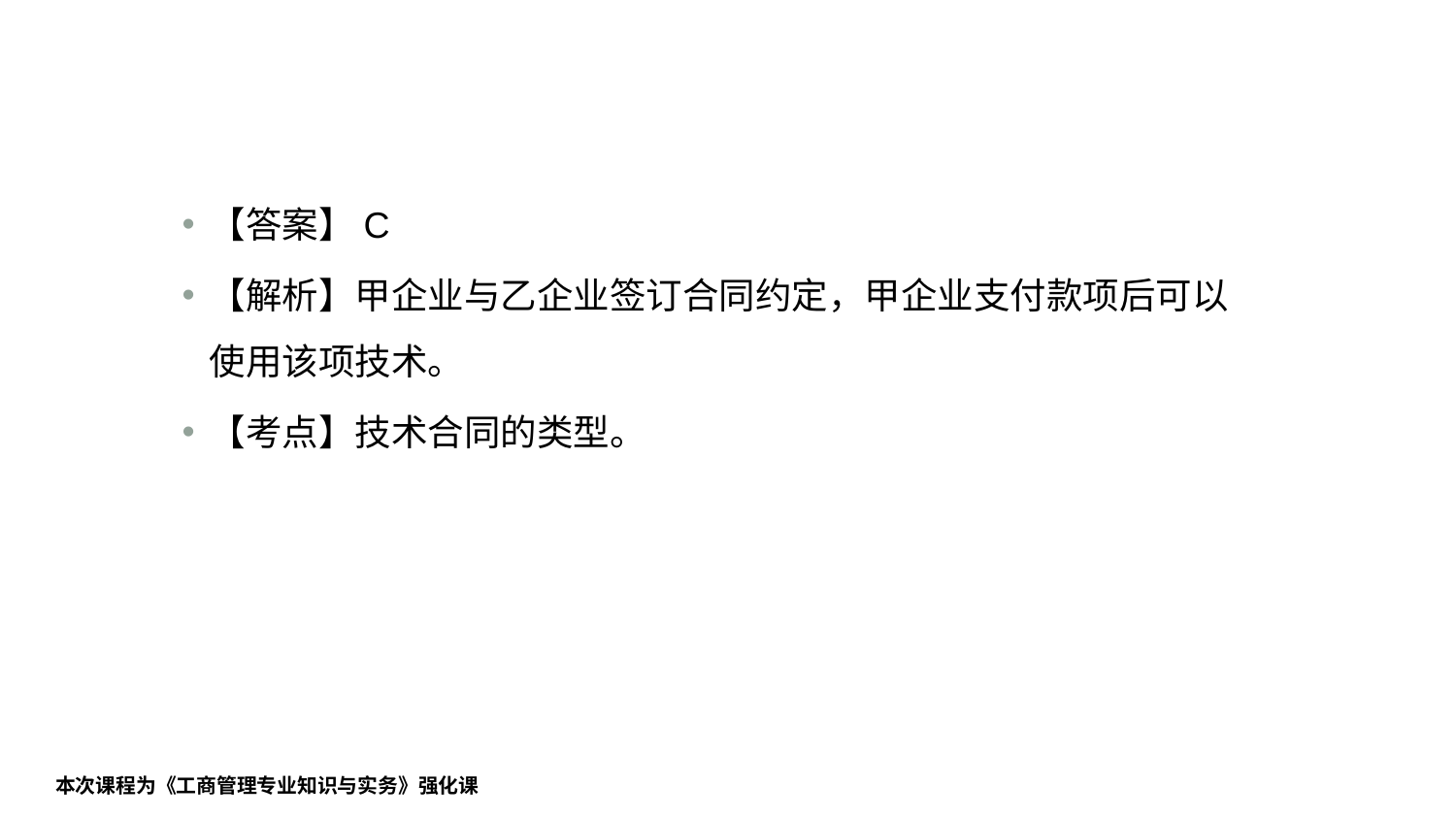

#
【答案】C
【解析】甲企业与乙企业签订合同约定，甲企业支付款项后可以使用该项技术。
【考点】技术合同的类型。